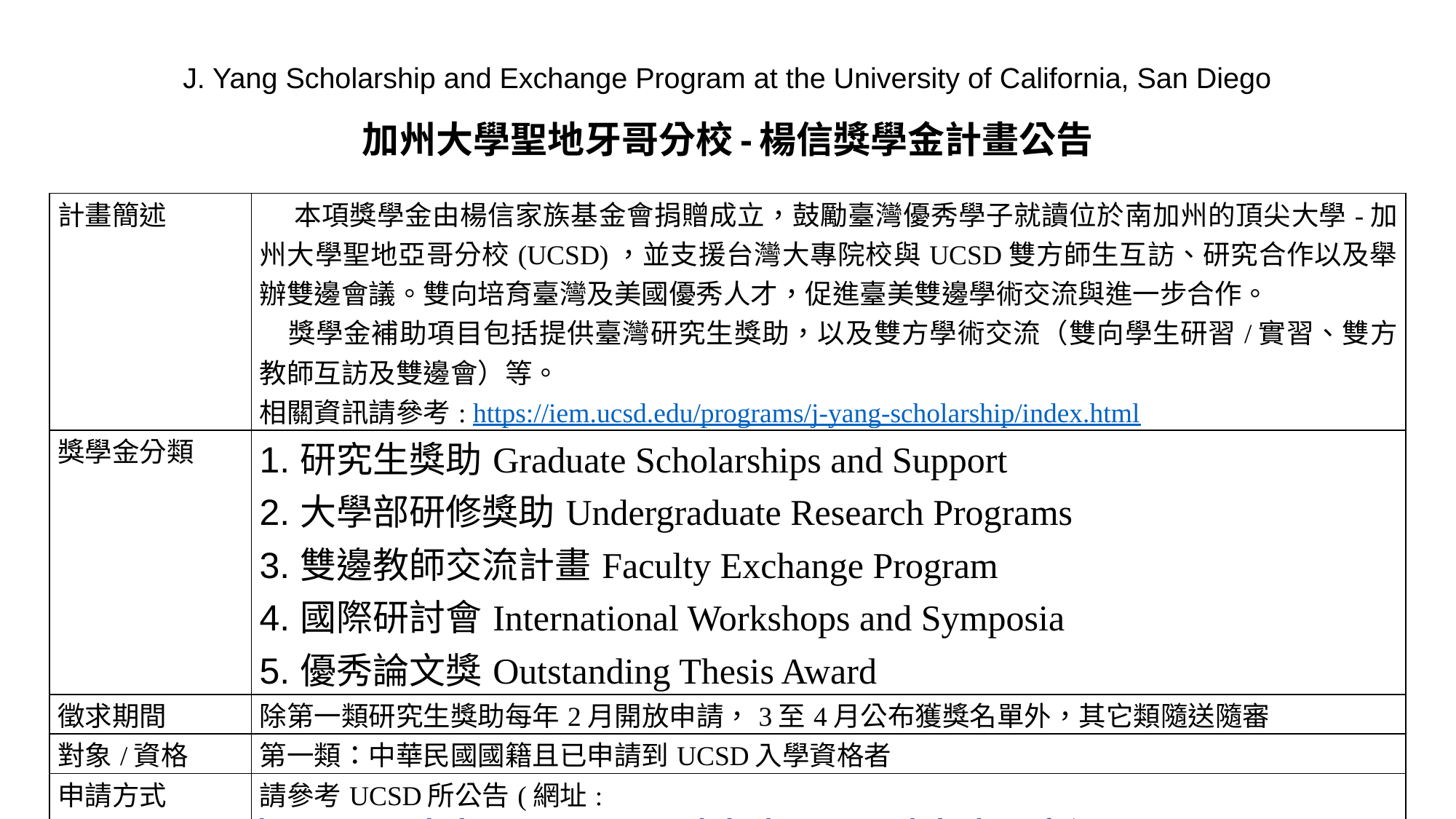

# J. Yang Scholarship and Exchange Program at the University of California, San Diego 加州大學聖地牙哥分校-楊信獎學金計畫公告
| 計畫簡述 | 本項獎學金由楊信家族基金會捐贈成立，鼓勵臺灣優秀學子就讀位於南加州的頂尖大學-加州大學聖地亞哥分校(UCSD)，並支援台灣大專院校與UCSD雙方師生互訪、研究合作以及舉辦雙邊會議。雙向培育臺灣及美國優秀人才，促進臺美雙邊學術交流與進一步合作。 獎學金補助項目包括提供臺灣研究生獎助，以及雙方學術交流（雙向學生研習/實習、雙方教師互訪及雙邊會）等。 相關資訊請參考: https://iem.ucsd.edu/programs/j-yang-scholarship/index.html |
| --- | --- |
| 獎學金分類 | 研究生獎助Graduate Scholarships and Support 大學部研修獎助Undergraduate Research Programs 雙邊教師交流計畫Faculty Exchange Program 國際研討會International Workshops and Symposia 優秀論文獎Outstanding Thesis Award |
| 徵求期間 | 除第一類研究生獎助每年2月開放申請，3至4月公布獲獎名單外，其它類隨送隨審 |
| 對象/資格 | 第一類：中華民國國籍且已申請到UCSD入學資格者 |
| 申請方式 | 請參考UCSD所公告(網址: https://iem.ucsd.edu/programs/j-yang-scholarship/j-yang-scholarship-info ) 或請聯繫 杜武青教授ctu@ucsd.edu |